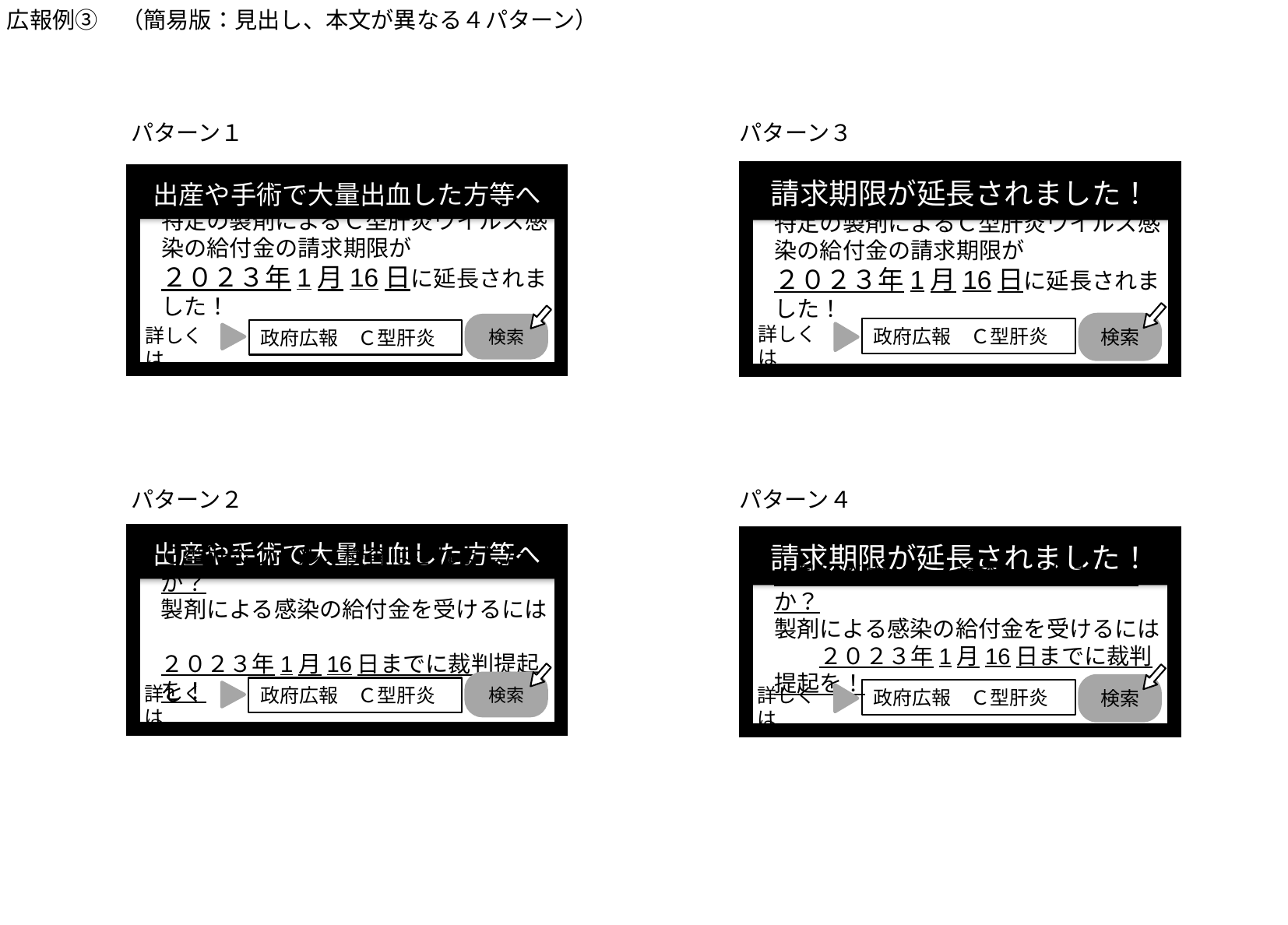

広報例③　（簡易版：見出し、本文が異なる４パターン）
パターン３
パターン１

請求期限が延長されました！
特定の製剤によるＣ型肝炎ウイルス感染の給付金の請求期限が
２０２３年1月16日に延長されました！

検索
詳しくは
政府広報　Ｃ型肝炎

出産や手術で大量出血した方等へ
特定の製剤によるＣ型肝炎ウイルス感染の給付金の請求期限が
２０２３年1月16日に延長されました！

検索
詳しくは
政府広報　Ｃ型肝炎

パターン４
パターン２

出産や手術で大量出血した方等へ
Ｃ型肝炎ウイルス検査はされましたか？
製剤による感染の給付金を受けるには
２０２３年1月16日までに裁判提起を！

検索
詳しくは
政府広報　Ｃ型肝炎

請求期限が延長されました！
Ｃ型肝炎ウイルス検査はされましたか？
製剤による感染の給付金を受けるには　　２０２３年1月16日までに裁判提起を！

検索
詳しくは
政府広報　Ｃ型肝炎